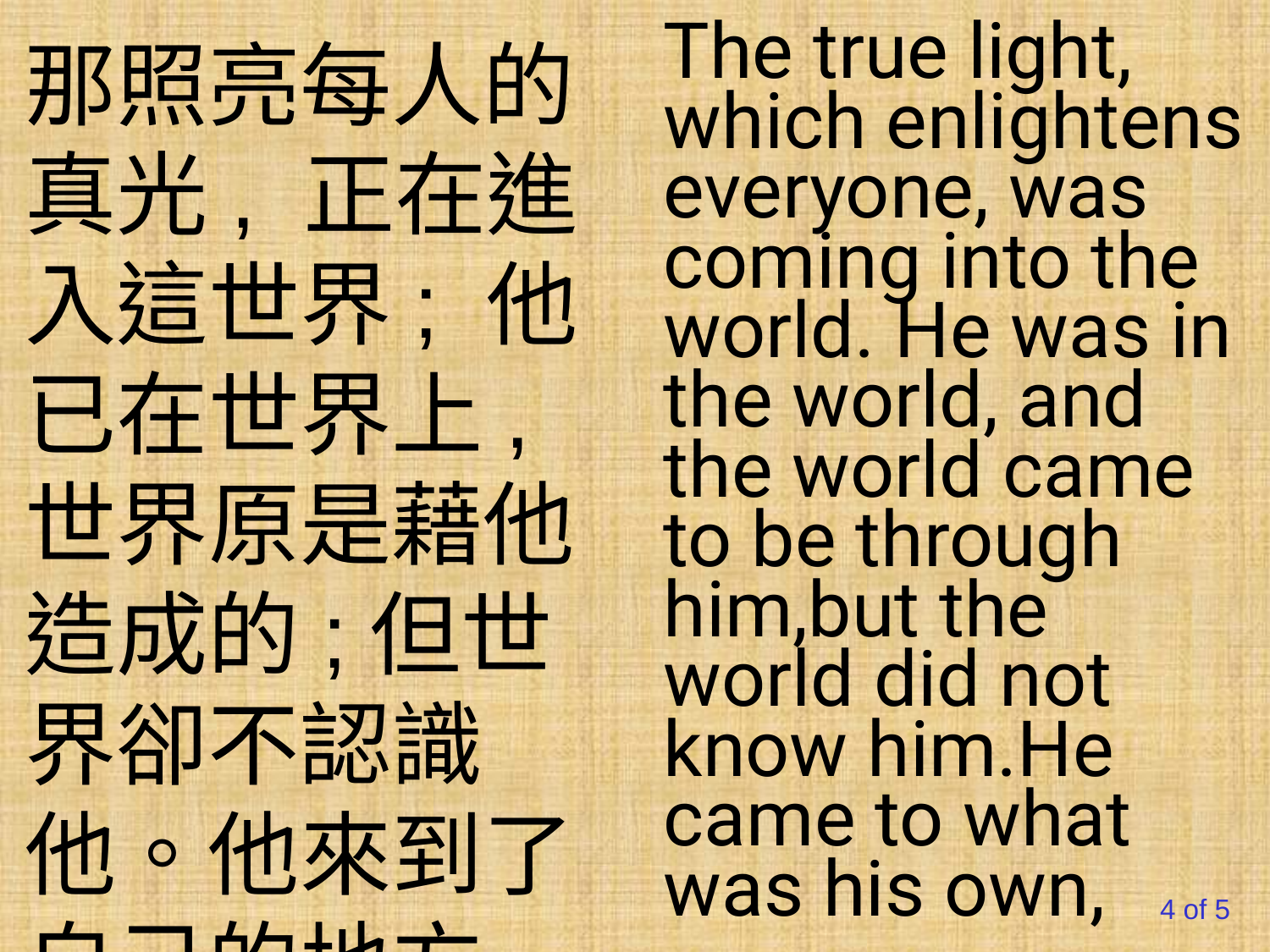

The true light, which enlightens everyone, was coming into the world. He was in the world, and the world came to be through him,but the world did not know him.He came to what was his own,
那照亮每人的真光, 正在進入這世界; 他已在世界上, 世界原是藉他造成的;但世界卻不認識他。他來到了自己的地方,
4 of 5